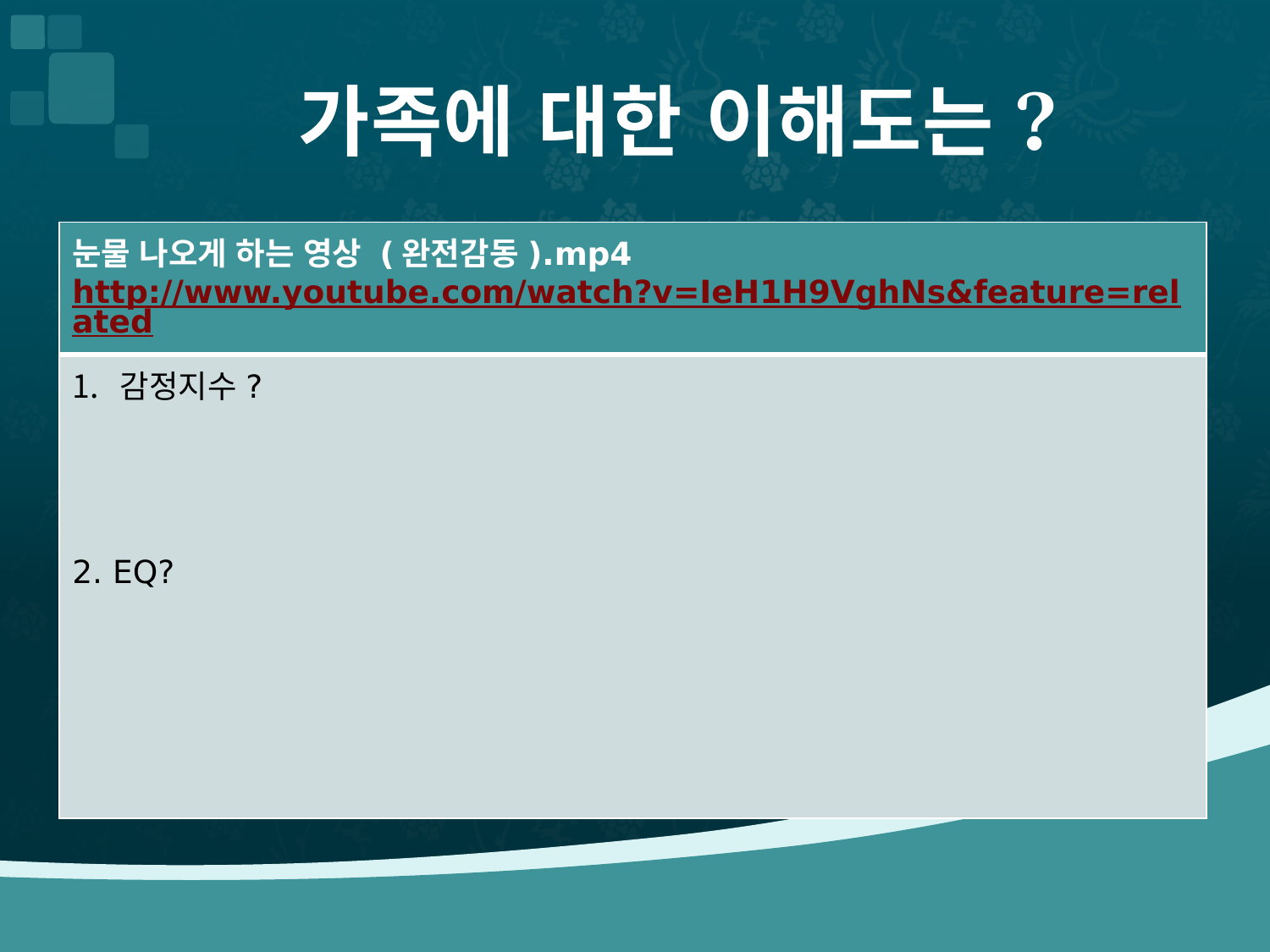

# 가족에 대한 이해도는?
| 눈물 나오게 하는 영상 (완전감동).mp4 http://www.youtube.com/watch?v=IeH1H9VghNs&feature=related |
| --- |
| 감정지수? 2. EQ? |